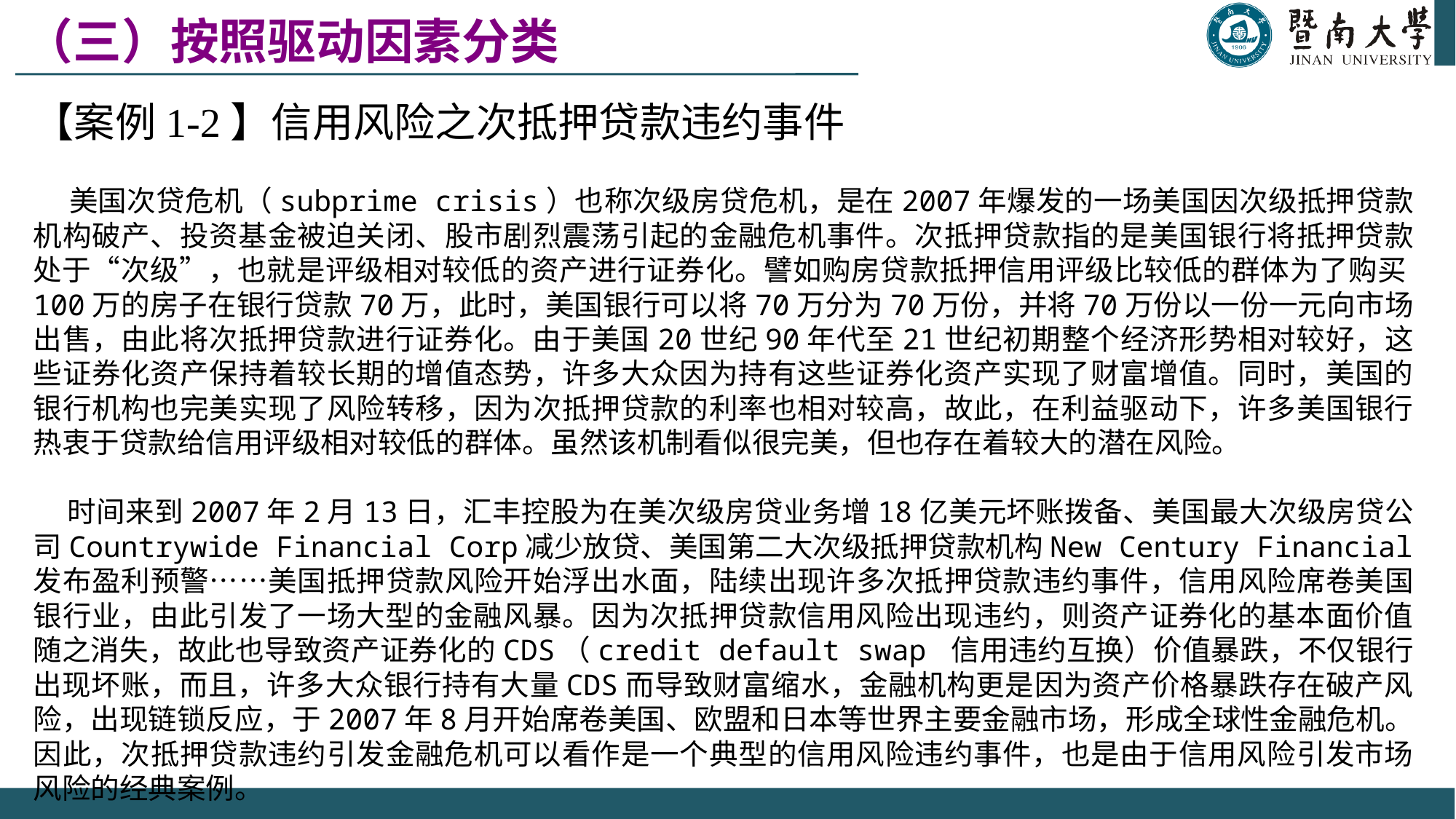

（三）按照驱动因素分类
【案例1-2】信用风险之次抵押贷款违约事件

    美国次贷危机（subprime crisis）也称次级房贷危机，是在2007年爆发的一场美国因次级抵押贷款机构破产、投资基金被迫关闭、股市剧烈震荡引起的金融危机事件。次抵押贷款指的是美国银行将抵押贷款处于“次级”，也就是评级相对较低的资产进行证券化。譬如购房贷款抵押信用评级比较低的群体为了购买100万的房子在银行贷款70万，此时，美国银行可以将70万分为70万份，并将70万份以一份一元向市场出售，由此将次抵押贷款进行证券化。由于美国20世纪90年代至21世纪初期整个经济形势相对较好，这些证券化资产保持着较长期的增值态势，许多大众因为持有这些证券化资产实现了财富增值。同时，美国的银行机构也完美实现了风险转移，因为次抵押贷款的利率也相对较高，故此，在利益驱动下，许多美国银行热衷于贷款给信用评级相对较低的群体。虽然该机制看似很完美，但也存在着较大的潜在风险。

    时间来到2007年2月13日，汇丰控股为在美次级房贷业务增18亿美元坏账拨备、美国最大次级房贷公司Countrywide Financial Corp减少放贷、美国第二大次级抵押贷款机构New Century Financial发布盈利预警……美国抵押贷款风险开始浮出水面，陆续出现许多次抵押贷款违约事件，信用风险席卷美国银行业，由此引发了一场大型的金融风暴。因为次抵押贷款信用风险出现违约，则资产证券化的基本面价值随之消失，故此也导致资产证券化的CDS（credit default swap 信用违约互换）价值暴跌，不仅银行出现坏账，而且，许多大众银行持有大量CDS而导致财富缩水，金融机构更是因为资产价格暴跌存在破产风险，出现链锁反应，于2007年8月开始席卷美国、欧盟和日本等世界主要金融市场，形成全球性金融危机。因此，次抵押贷款违约引发金融危机可以看作是一个典型的信用风险违约事件，也是由于信用风险引发市场风险的经典案例。